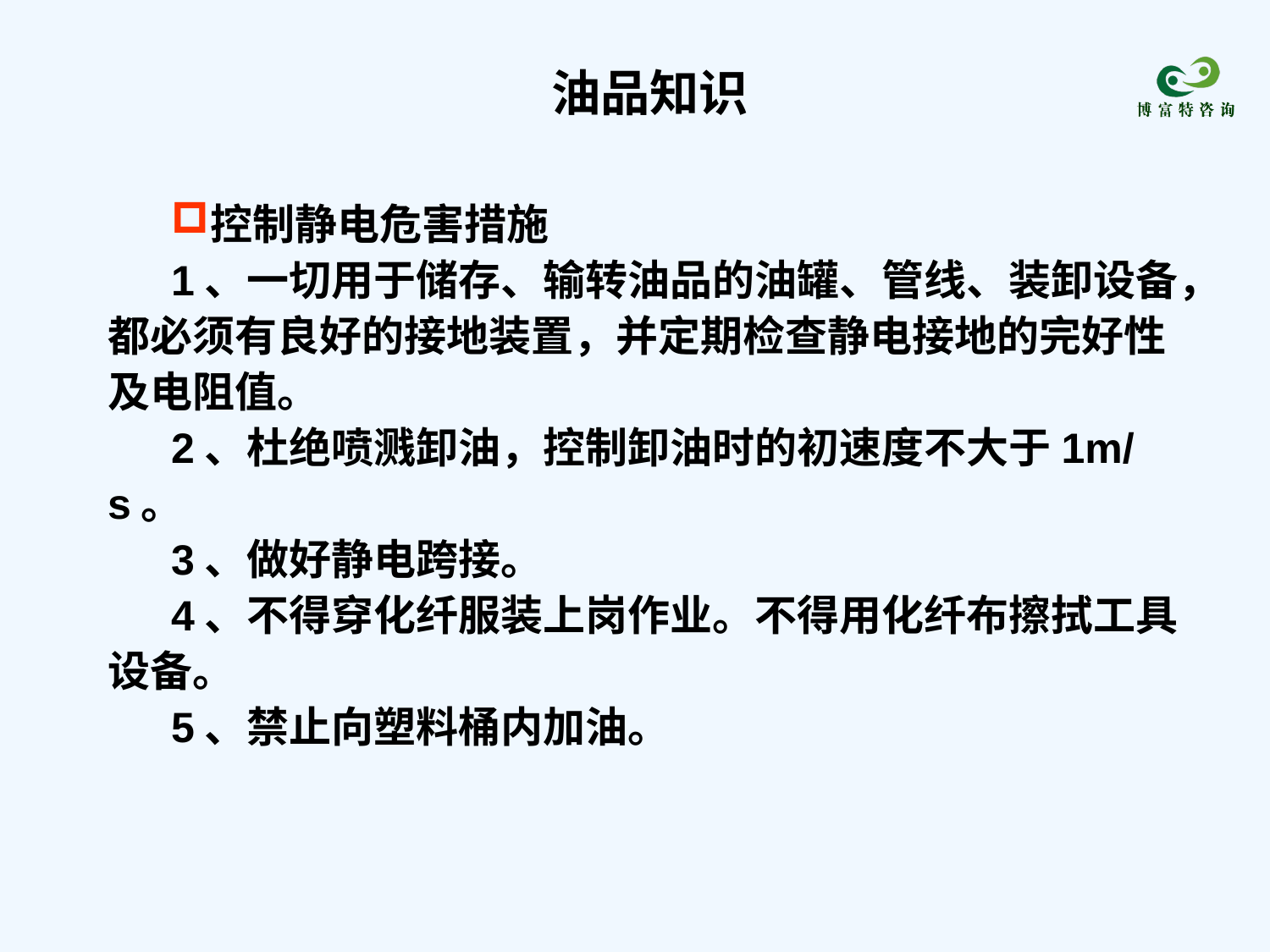

油品知识

控制静电危害措施
1、一切用于储存、输转油品的油罐、管线、装卸设备，都必须有良好的接地装置，并定期检查静电接地的完好性及电阻值。
2、杜绝喷溅卸油，控制卸油时的初速度不大于1m/s。
3、做好静电跨接。
4、不得穿化纤服装上岗作业。不得用化纤布擦拭工具设备。
5、禁止向塑料桶内加油。
19